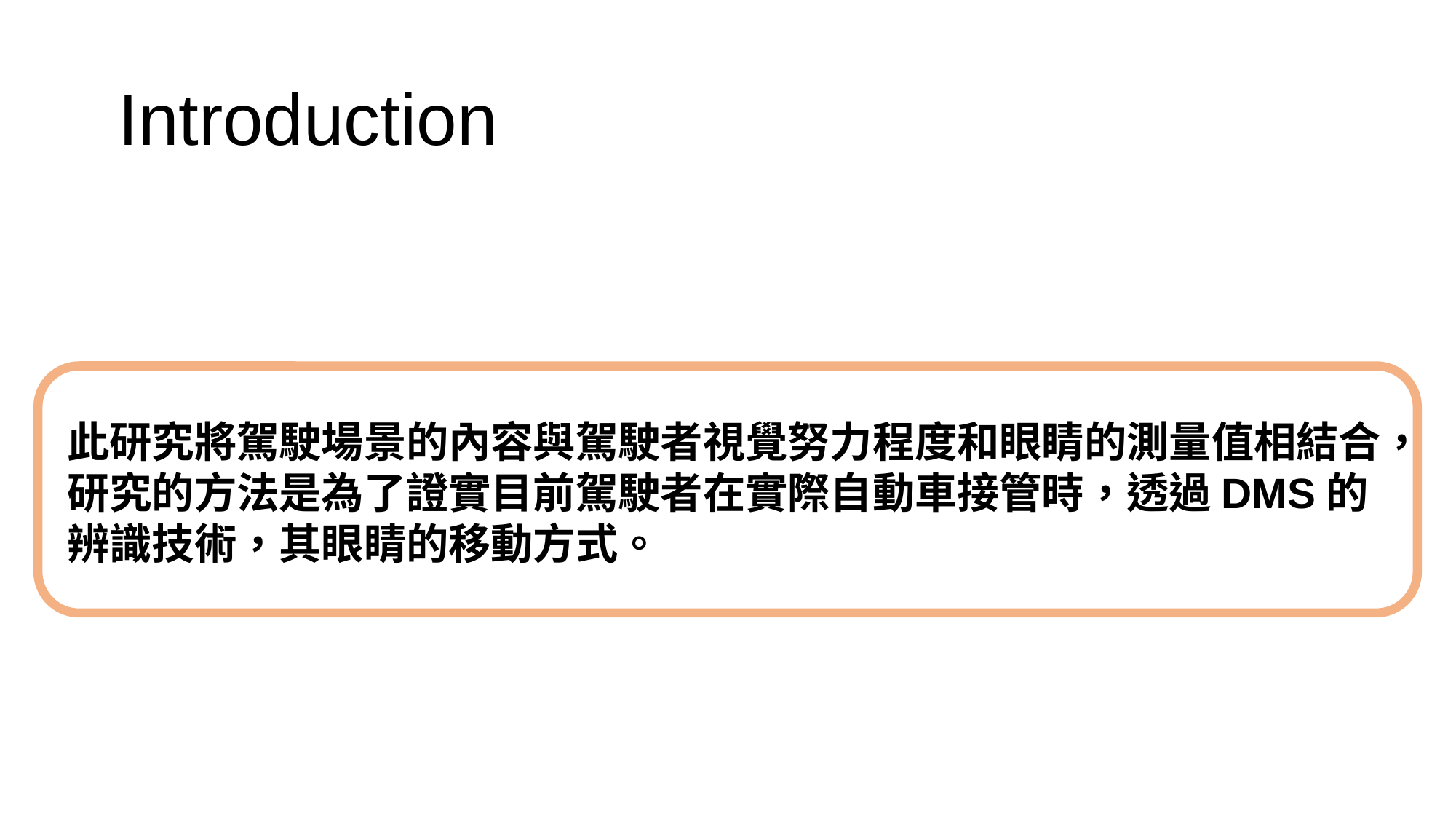

Introduction

此研究將駕駛場景的內容與駕駛者視覺努力程度和眼睛的測量值相結合，研究的方法是為了證實目前駕駛者在實際自動車接管時，透過DMS的辨識技術，其眼睛的移動方式。